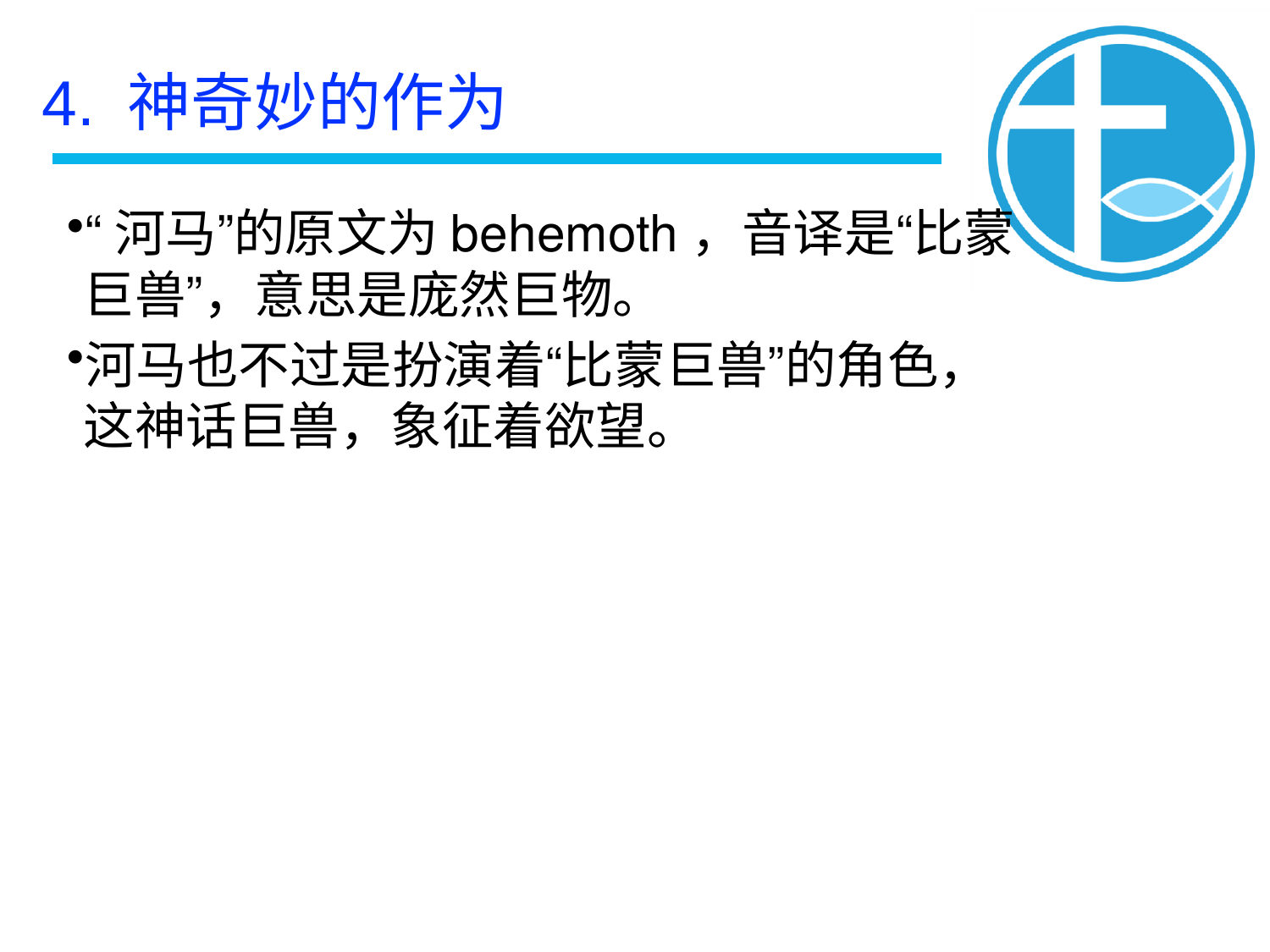

4. 神奇妙的作为
“河马”的原文为behemoth，音译是“比蒙巨兽”，意思是庞然巨物。
河马也不过是扮演着“比蒙巨兽”的角色，这神话巨兽，象征着欲望。